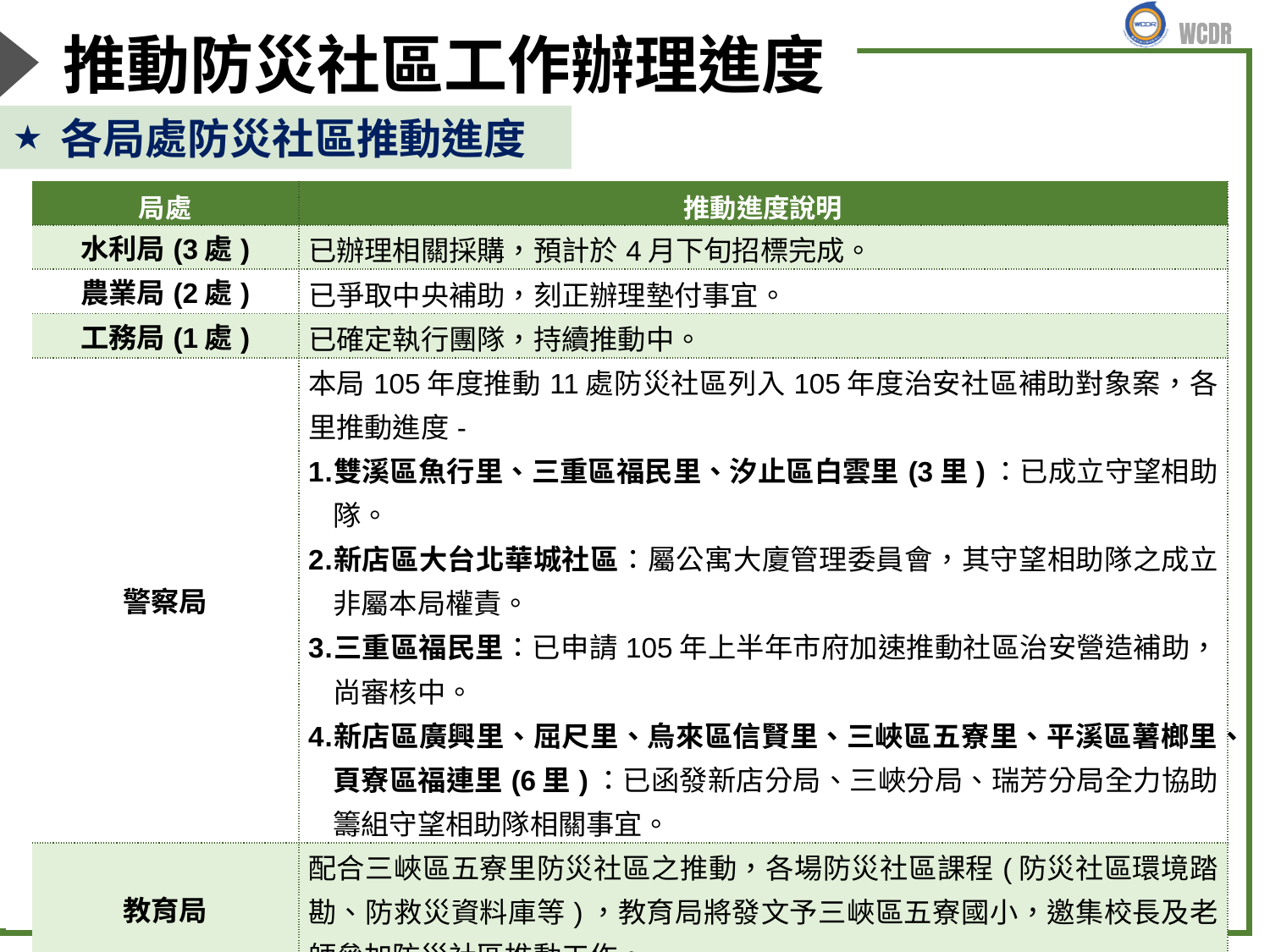

# 推動防災社區工作辦理進度
各局處防災社區推動進度

| 局處 | 推動進度說明 |
| --- | --- |
| 水利局(3處) | 已辦理相關採購，預計於4月下旬招標完成。 |
| 農業局(2處) | 已爭取中央補助，刻正辦理墊付事宜。 |
| 工務局(1處) | 已確定執行團隊，持續推動中。 |
| 警察局 | 本局105年度推動11處防災社區列入105年度治安社區補助對象案，各里推動進度- 雙溪區魚行里、三重區福民里、汐止區白雲里(3里)：已成立守望相助隊。 新店區大台北華城社區：屬公寓大廈管理委員會，其守望相助隊之成立非屬本局權責。 三重區福民里：已申請105年上半年市府加速推動社區治安營造補助，尚審核中。 新店區廣興里、屈尺里、烏來區信賢里、三峽區五寮里、平溪區薯榔里、頁寮區福連里(6里)：已函發新店分局、三峽分局、瑞芳分局全力協助籌組守望相助隊相關事宜。 |
| 教育局 | 配合三峽區五寮里防災社區之推動，各場防災社區課程(防災社區環境踏勘、防救災資料庫等)，教育局將發文予三峽區五寮國小，邀集校長及老師參加防災社區推動工作。 |
31